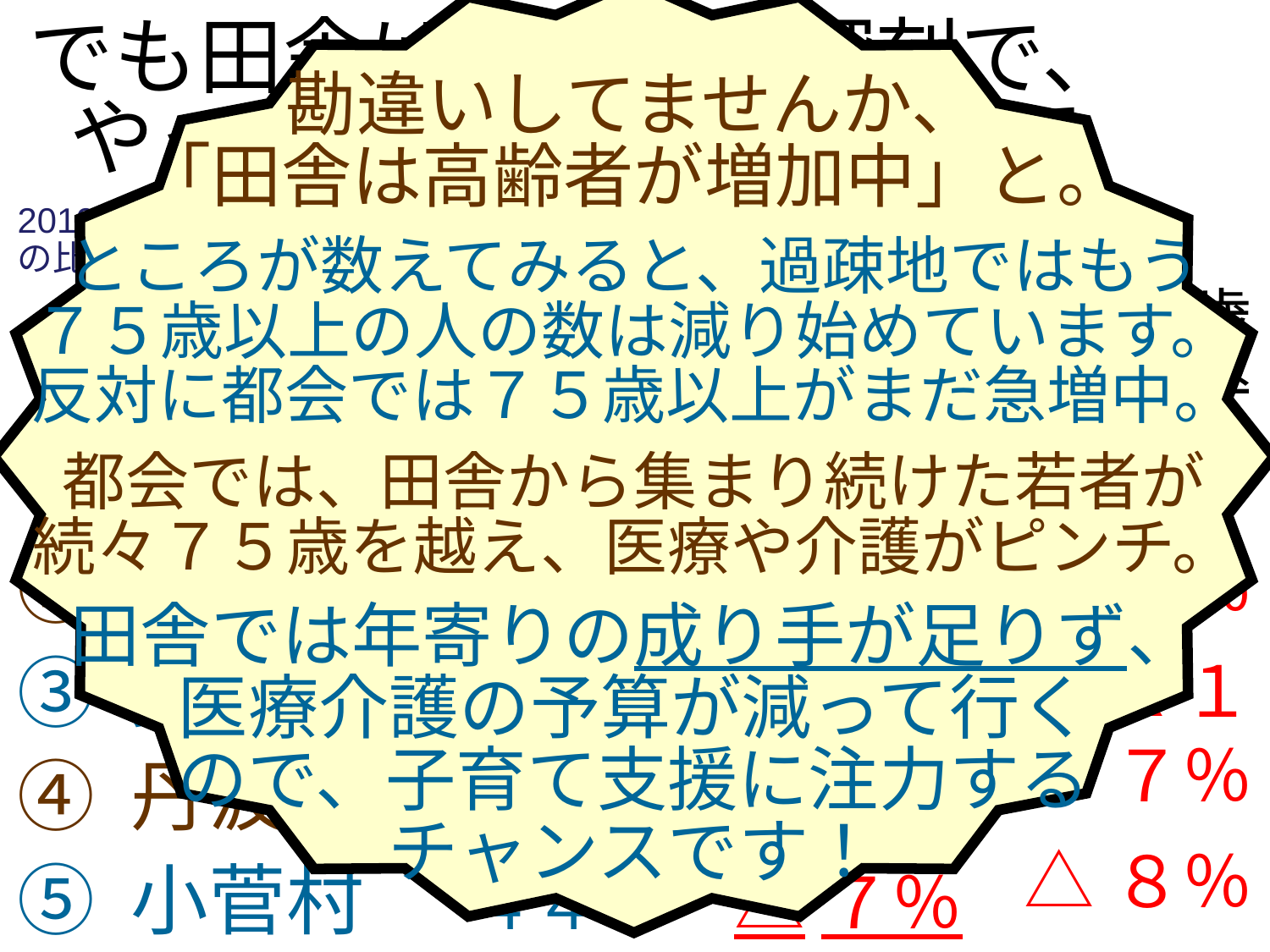

勘違いしてませんか、
「田舎は高齢者が増加中」と。

ところが数えてみると、過疎地ではもう
７５歳以上の人の数は減り始めています。
反対に都会では７５歳以上がまだ急増中。

都会では、田舎から集まり続けた若者が
続々７５歳を越え、医療や介護がピンチ。
田舎では年寄りの成り手が足りず、
医療介護の予算が減って行く
ので、子育て支援に注力する
チャンスです！

でも田舎は高齢化が深刻で、
やっぱり消滅に向かうのでは？
2019年と2024年の住民票数
の比較（居住外国人含む）
75歳以上
の増減率
＋1２％
＋1９％
＋０.1％
△１９％
△７％
0～4歳
の増減率
△16％
△1９％
△１７％
△８％
±０％
65歳以上人口
÷総人口
高齢化率
23％
２８％
５２％
４７％
４４％
① 東京都
② 八王子市
③ 奥多摩町
④ 丹波山村
⑤ 小菅村